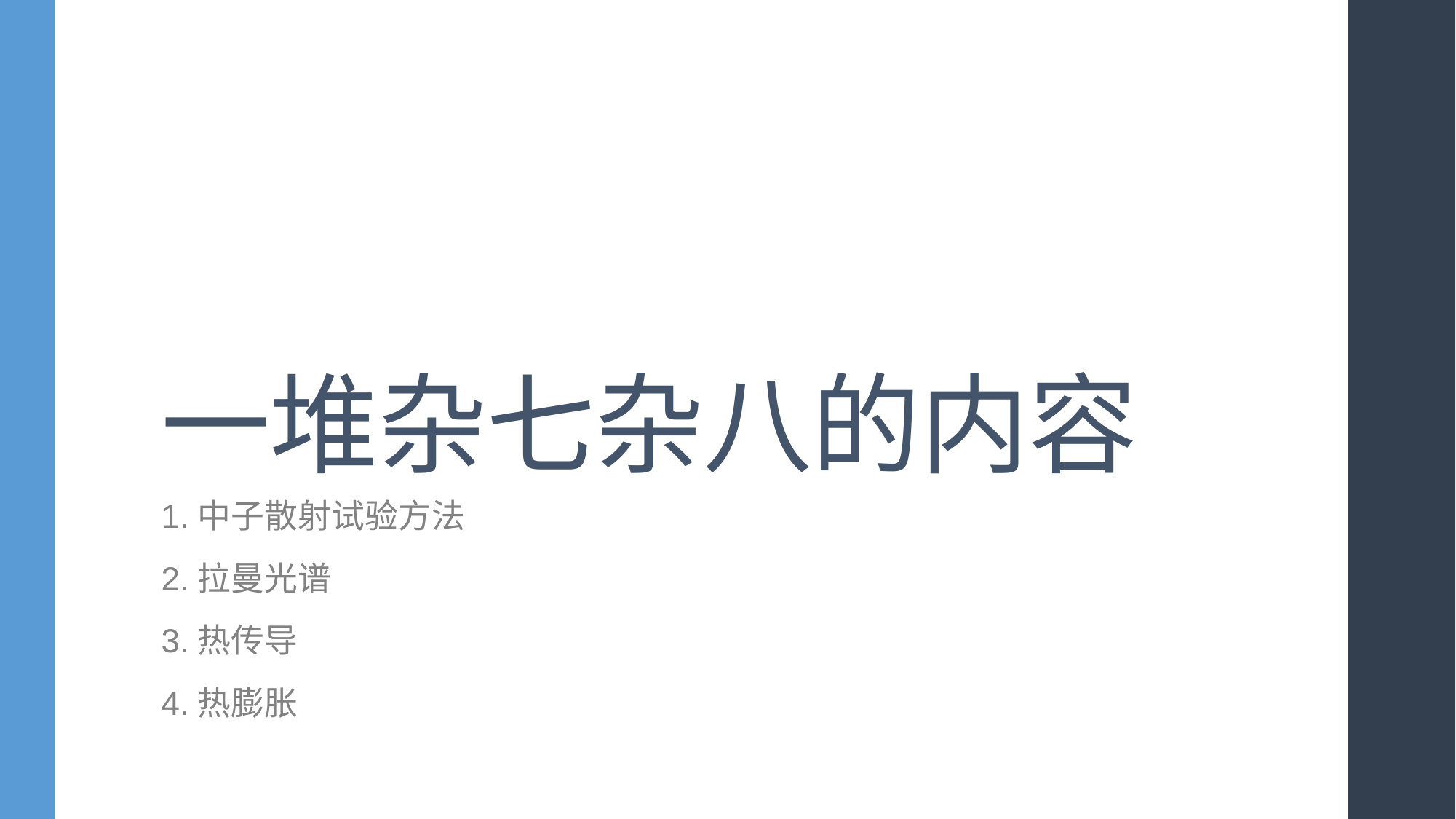

# 一堆杂七杂八的内容
1.中子散射试验方法
2.拉曼光谱
3.热传导
4.热膨胀

25